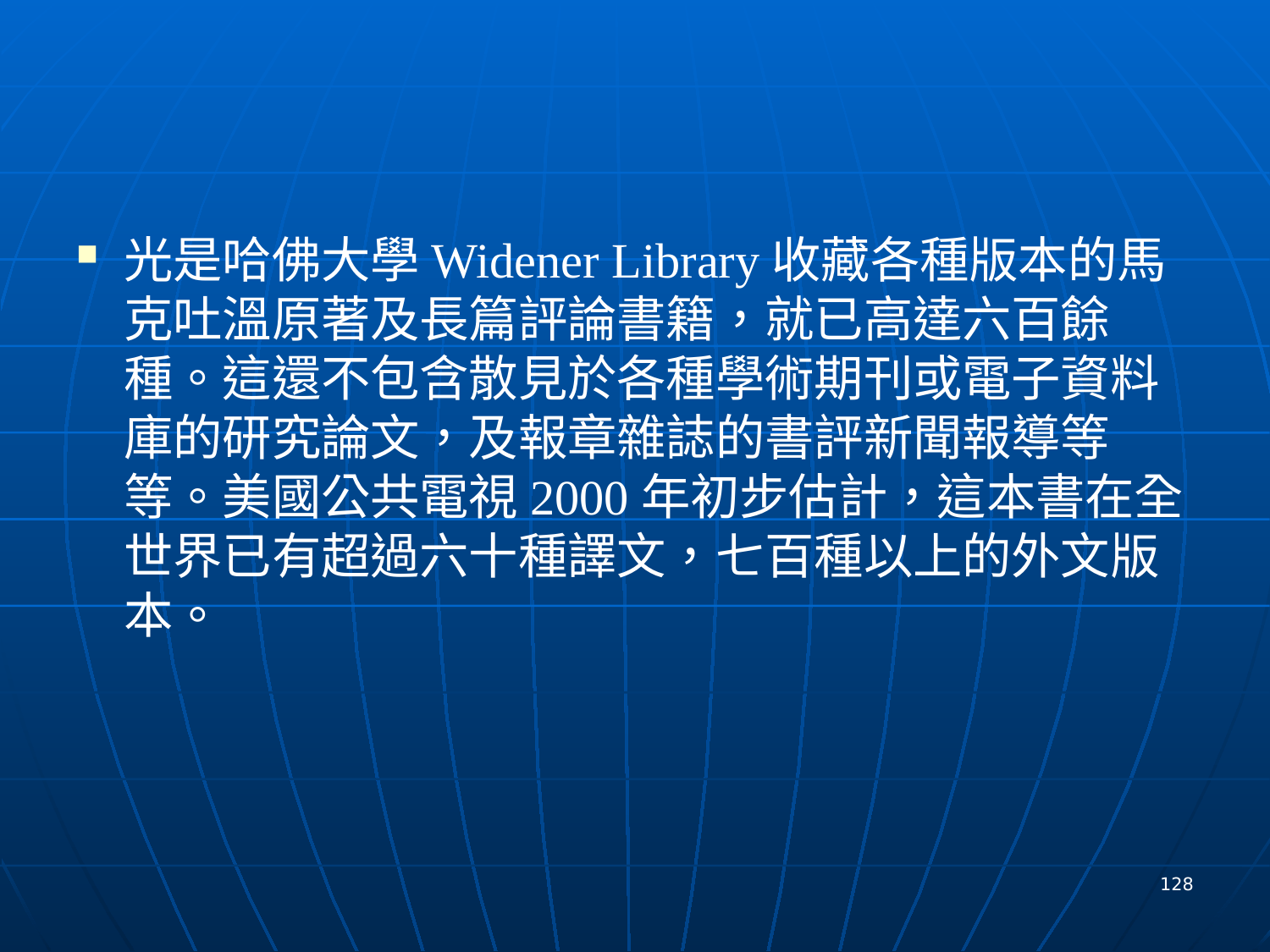

#
光是哈佛大學Widener Library收藏各種版本的馬克吐溫原著及長篇評論書籍，就已高達六百餘種。這還不包含散見於各種學術期刊或電子資料庫的研究論文，及報章雜誌的書評新聞報導等等。美國公共電視2000年初步估計，這本書在全世界已有超過六十種譯文，七百種以上的外文版本。

128